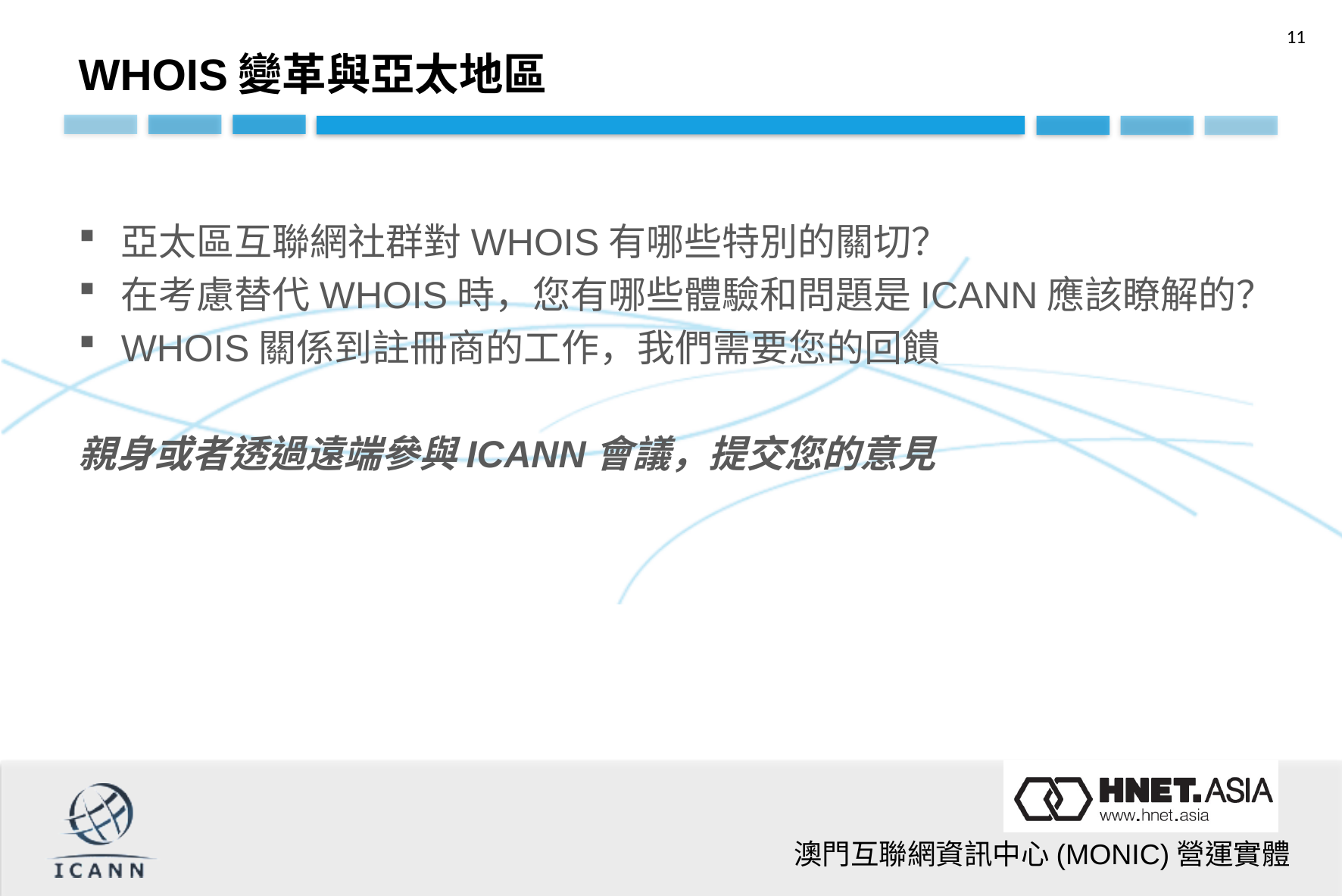

WHOIS變革與亞太地區

亞太區互聯網社群對WHOIS有哪些特別的關切？
在考慮替代WHOIS時，您有哪些體驗和問題是ICANN應該瞭解的？
WHOIS關係到註冊商的工作，我們需要您的回饋

親身或者透過遠端參與ICANN會議，提交您的意見